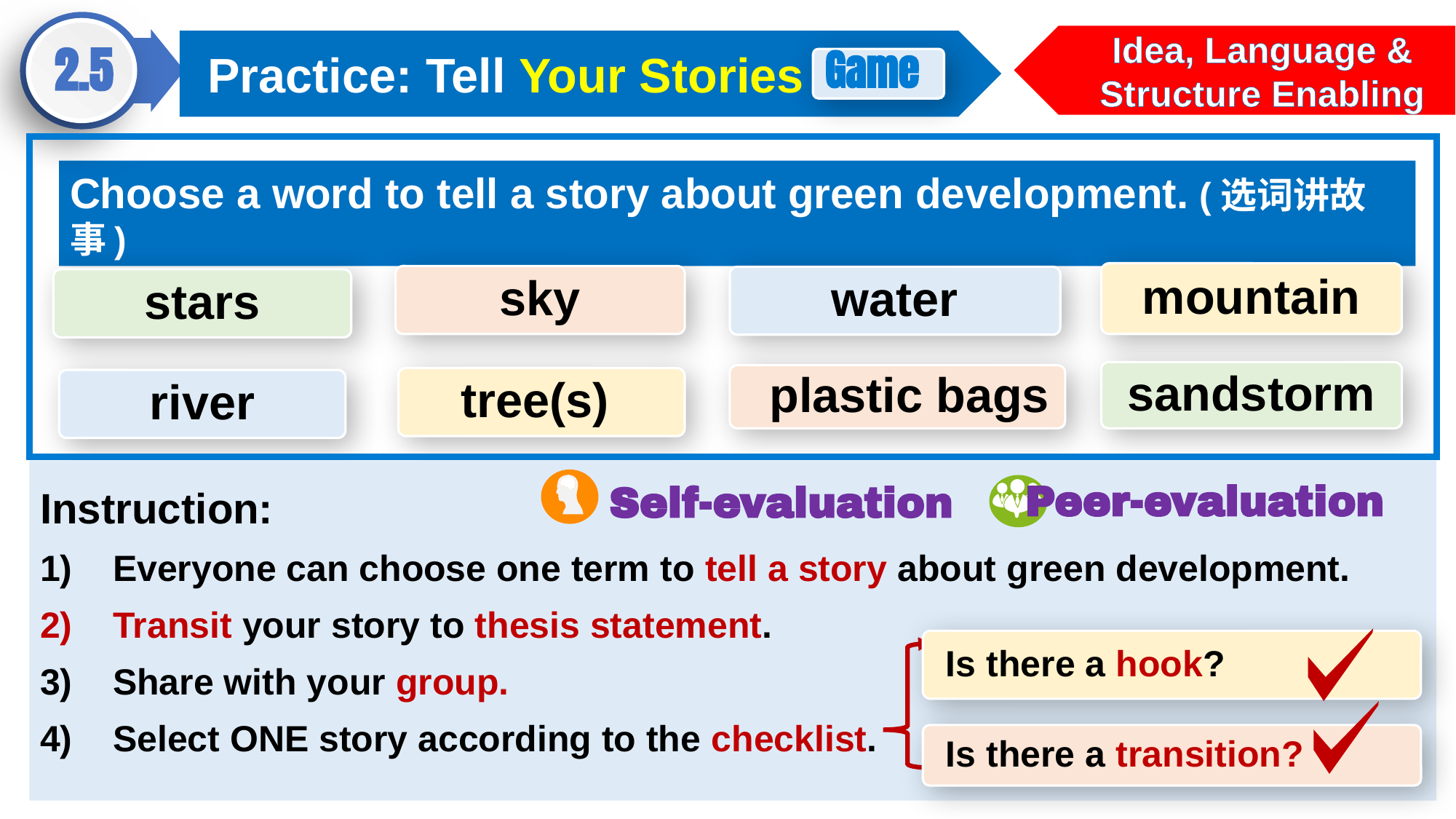

2.5
Idea, Language & Structure Enabling
 Practice: Tell Your Stories
Game

Choose a word to tell a story about green development. (选词讲故事)
mountain
sky
water
stars
 sandstorm
  plastic bags
tree(s)
river
Instruction:
Everyone can choose one term to tell a story about green development.
Transit your story to thesis statement.
Share with your group.
Select ONE story according to the checklist.
Peer-evaluation
Self-evaluation

 Is there a hook?

 Is there a transition?